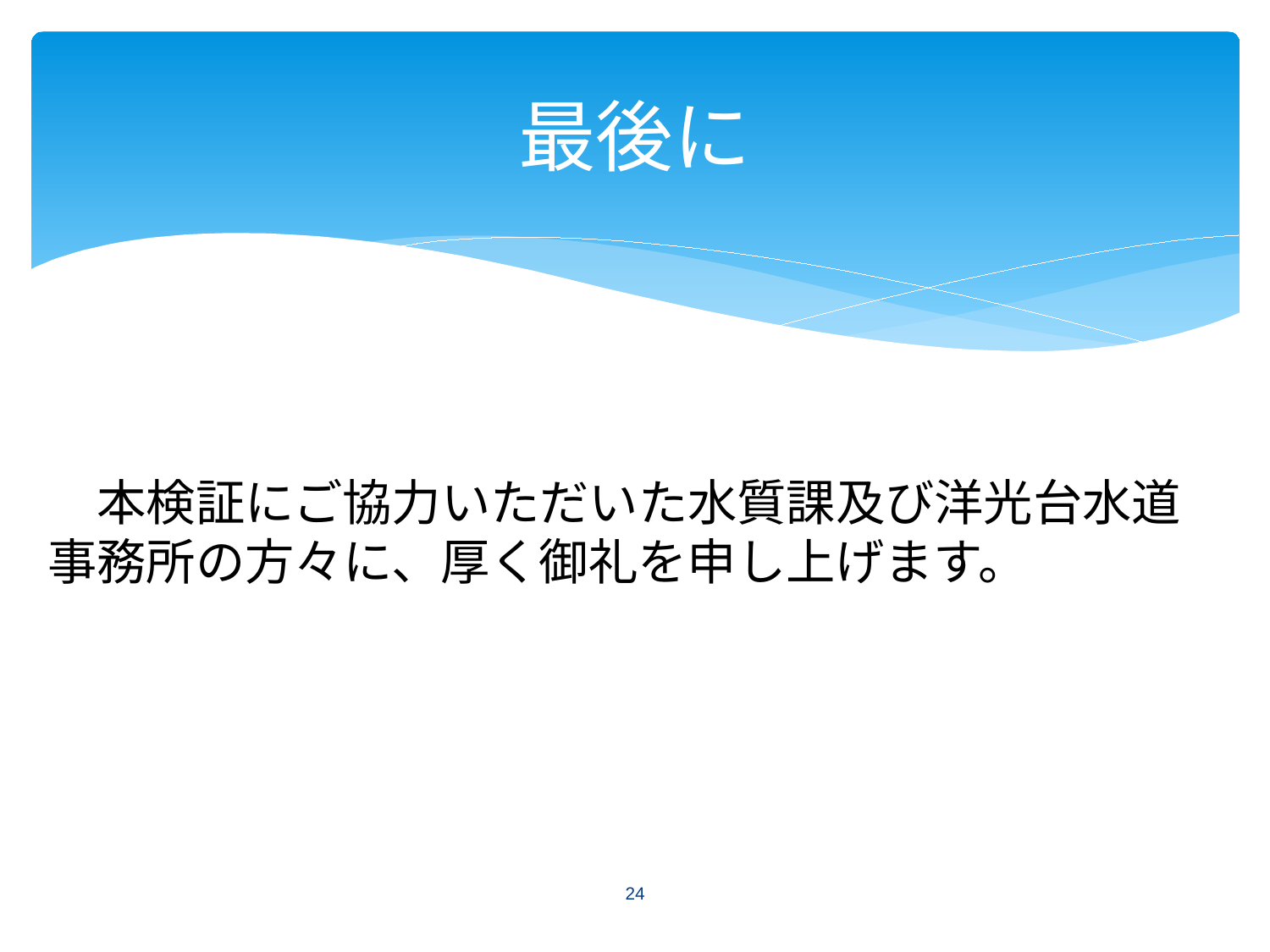

# 最後に

　本検証にご協力いただいた水質課及び洋光台水道事務所の方々に、厚く御礼を申し上げます。
24